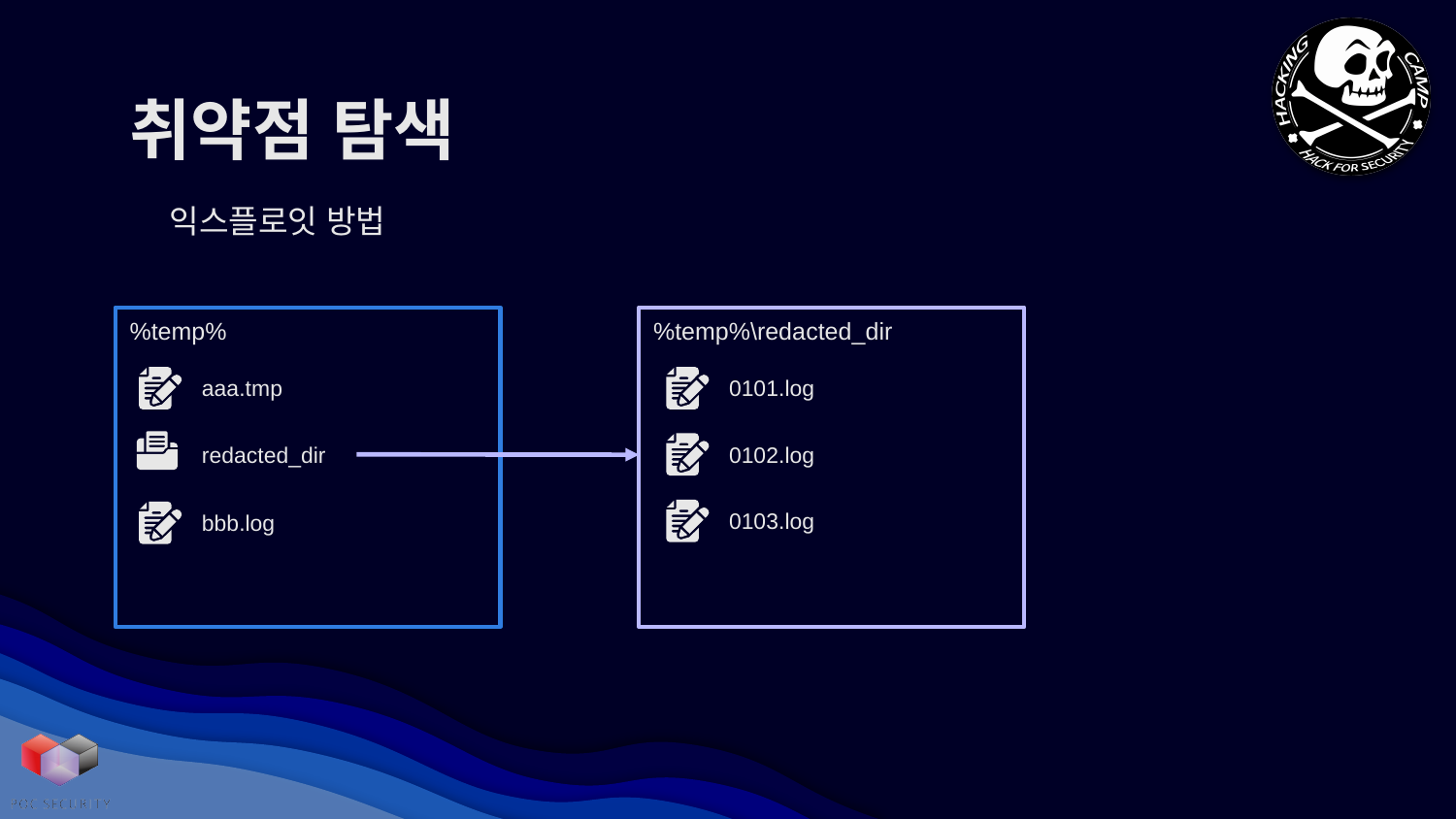

# 취약점 탐색
익스플로잇 방법

%temp%
%temp%\redacted_dir

aaa.tmp
0101.log

0102.log
redacted_dir

0103.log

bbb.log